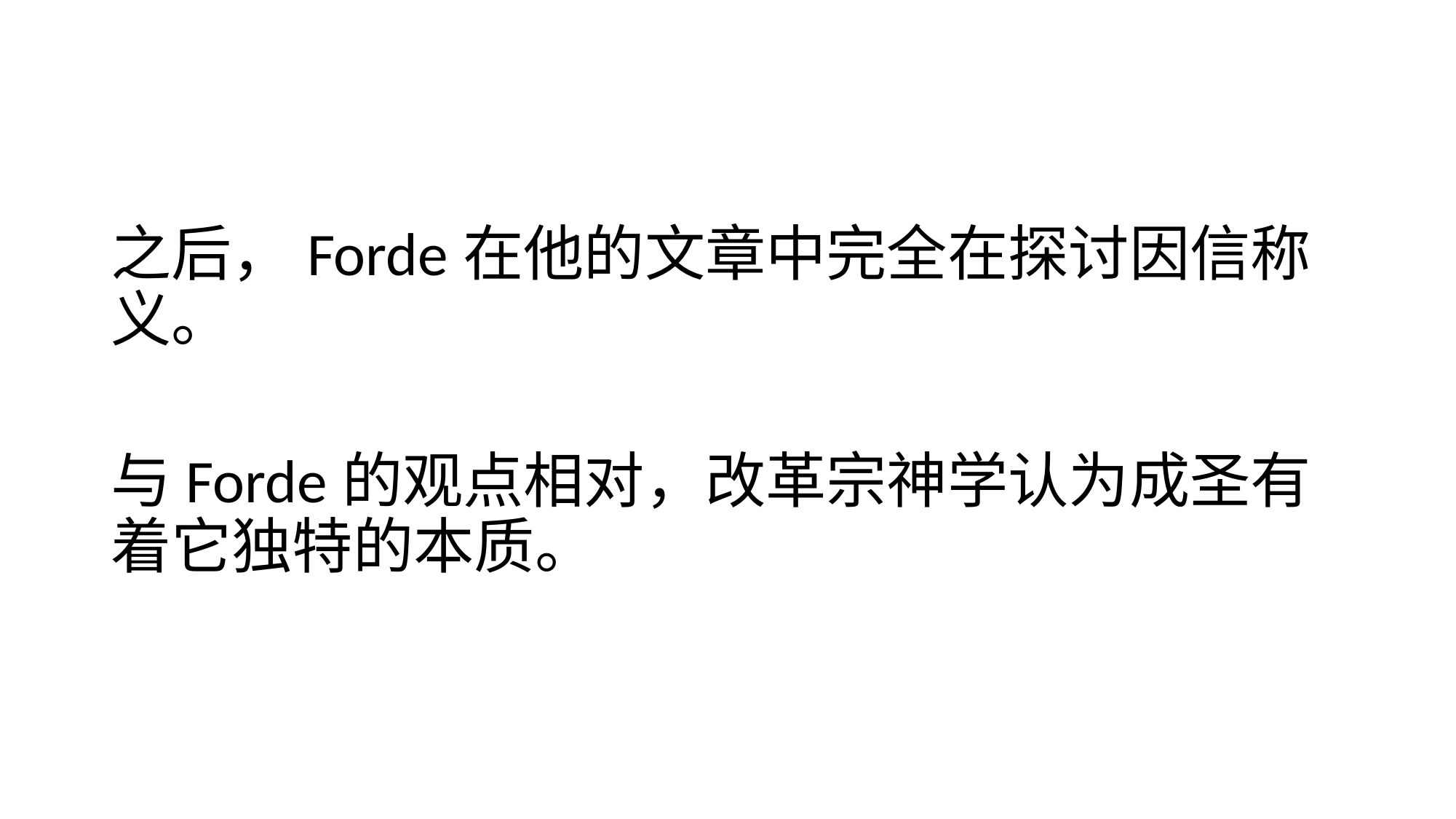

#
之后，Forde在他的文章中完全在探讨因信称义。

与Forde的观点相对，改革宗神学认为成圣有着它独特的本质。